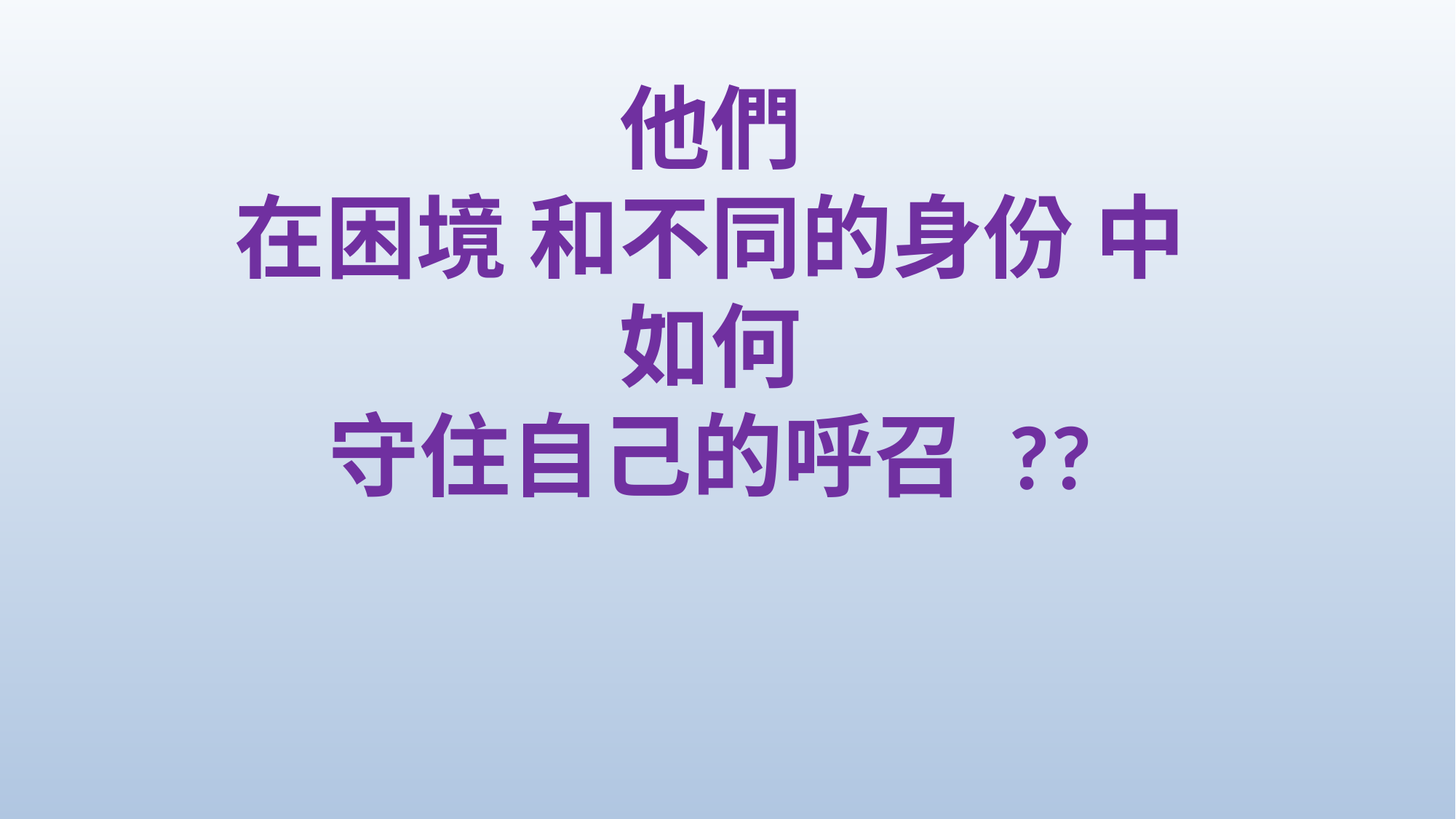

他們
在困境 和不同的身份 中
如何
守住自己的呼召 ??